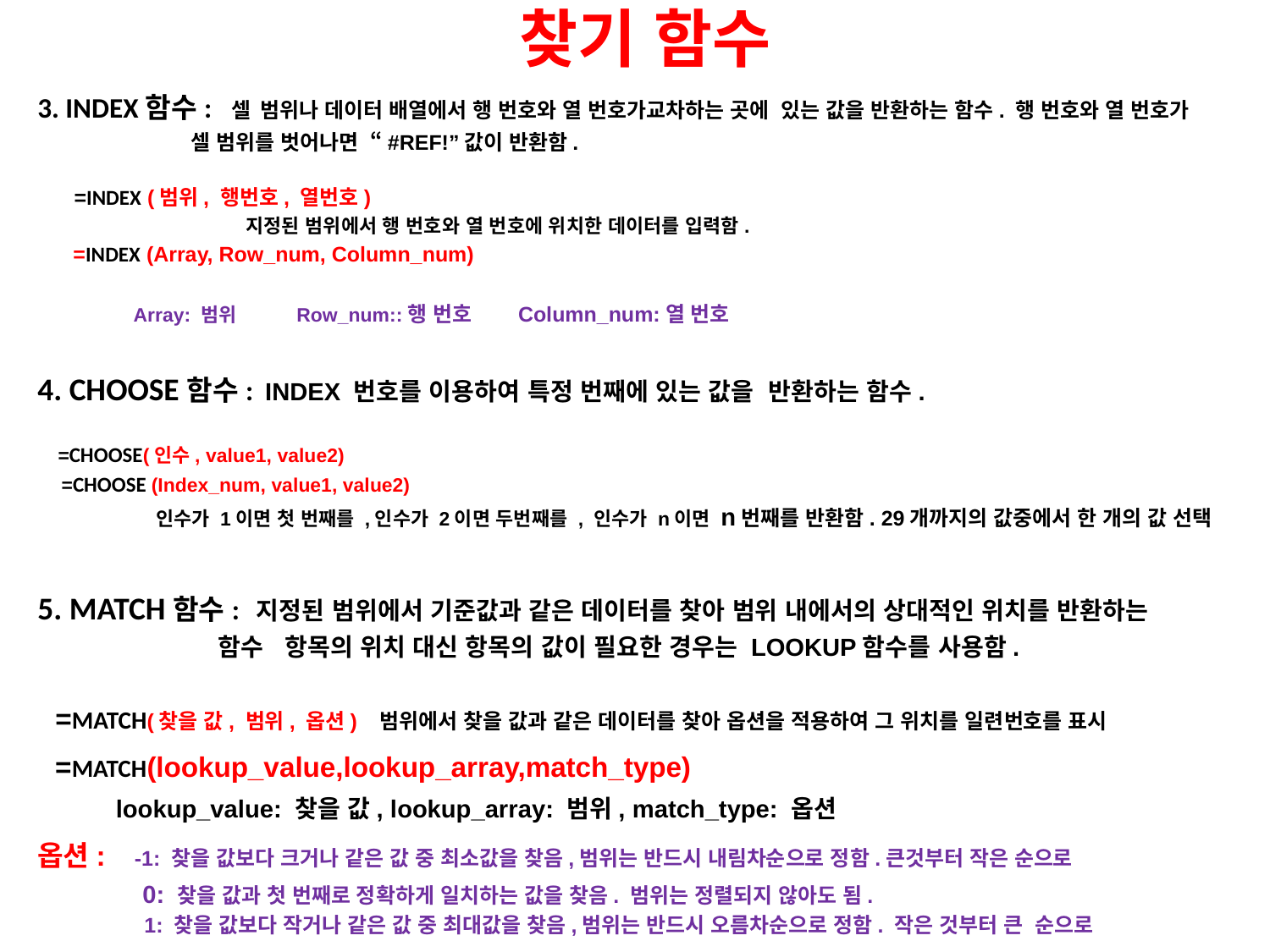

찾기 함수
3. INDEX함수:  셀 범위나 데이터 배열에서 행 번호와 열 번호가교차하는 곳에  있는 값을 반환하는 함수. 행 번호와 열 번호가
                         셀 범위를 벗어나면  “#REF!”값이 반환함.

       =INDEX (범위, 행번호, 열번호)
                                     지정된 범위에서 행 번호와 열 번호에 위치한 데이터를 입력함.
      =INDEX (Array, Row_num, Column_num)

       Array: 범위          Row_num::행 번호       Column_num:열 번호

4. CHOOSE함수: INDEX 번호를 이용하여 특정 번째에 있는 값을  반환하는 함수.

    =CHOOSE(인수, value1, value2)
    =CHOOSE (Index_num, value1, value2)
                     인수가 1이면 첫 번째를 ,인수가 2이면 두번째를 , 인수가 n이면 n번째를 반환함. 29개까지의 값중에서 한 개의 값 선택

5. MATCH함수:  지정된 범위에서 기준값과 같은 데이터를 찾아 범위 내에서의 상대적인 위치를 반환하는
                         함수   항목의 위치 대신 항목의 값이 필요한 경우는 LOOKUP함수를 사용함.

  =MATCH(찾을 값, 범위, 옵션)   범위에서 찾을 값과 같은 데이터를 찾아 옵션을 적용하여 그 위치를 일련번호를 표시
  =MATCH(lookup_value,lookup_array,match_type)
          lookup_value: 찾을 값, lookup_array: 범위, match_type: 옵션
옵션:   -1: 찾을 값보다 크거나 같은 값 중 최소값을 찾음,범위는 반드시 내림차순으로 정함.큰것부터 작은 순으로
               0: 찾을 값과 첫 번째로 정확하게 일치하는 값을 찾음. 범위는 정렬되지 않아도 됨.
                  1: 찾을 값보다 작거나 같은 값 중 최대값을 찾음,범위는 반드시 오름차순으로 정함. 작은 것부터 큰  순으로